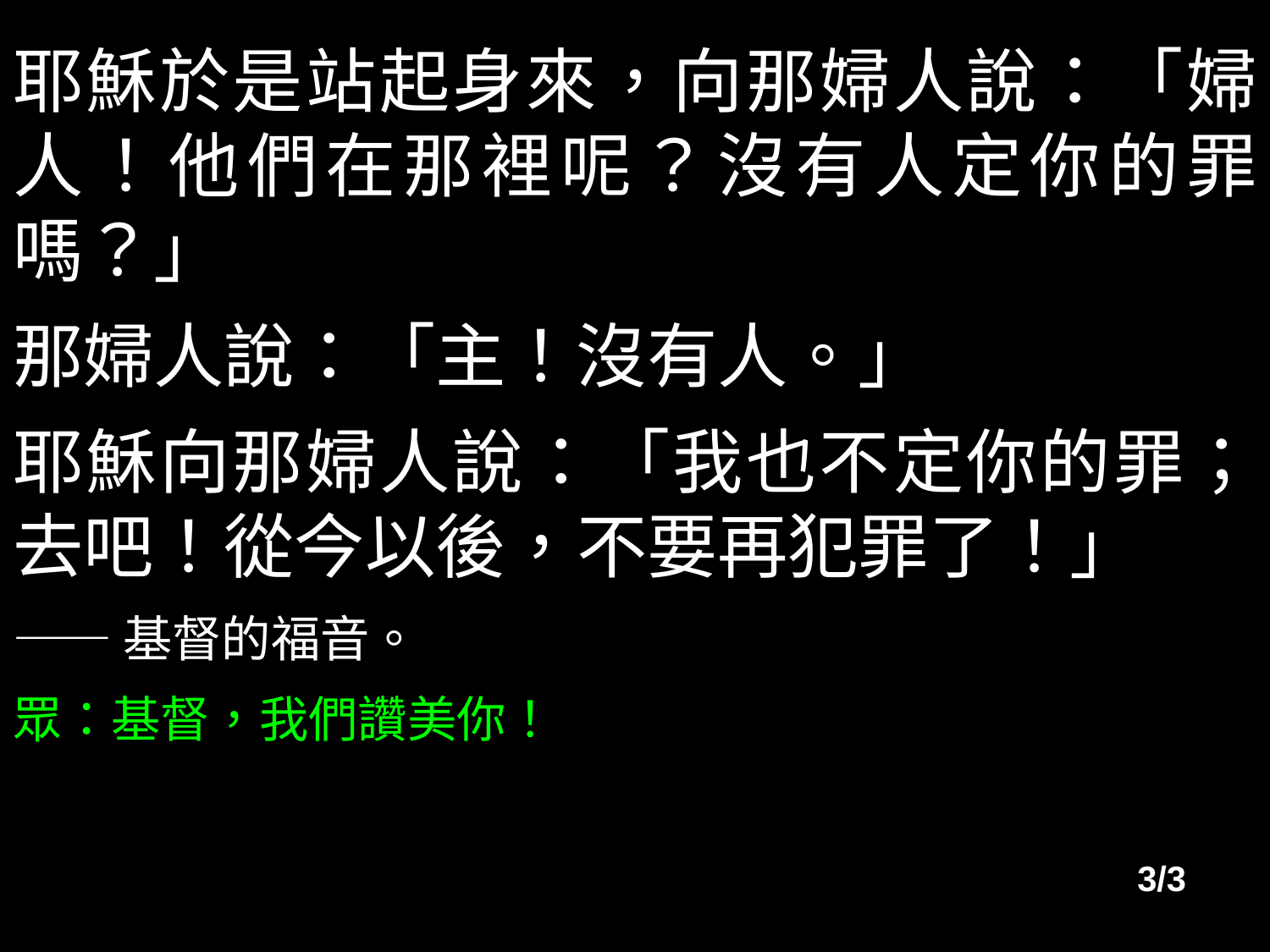

耶穌於是站起身來，向那婦人說：「婦人！他們在那裡呢？沒有人定你的罪嗎？」
那婦人說：「主！沒有人。」
耶穌向那婦人說：「我也不定你的罪；去吧！從今以後，不要再犯罪了！」
——基督的福音。
眾：基督，我們讚美你！

3/3